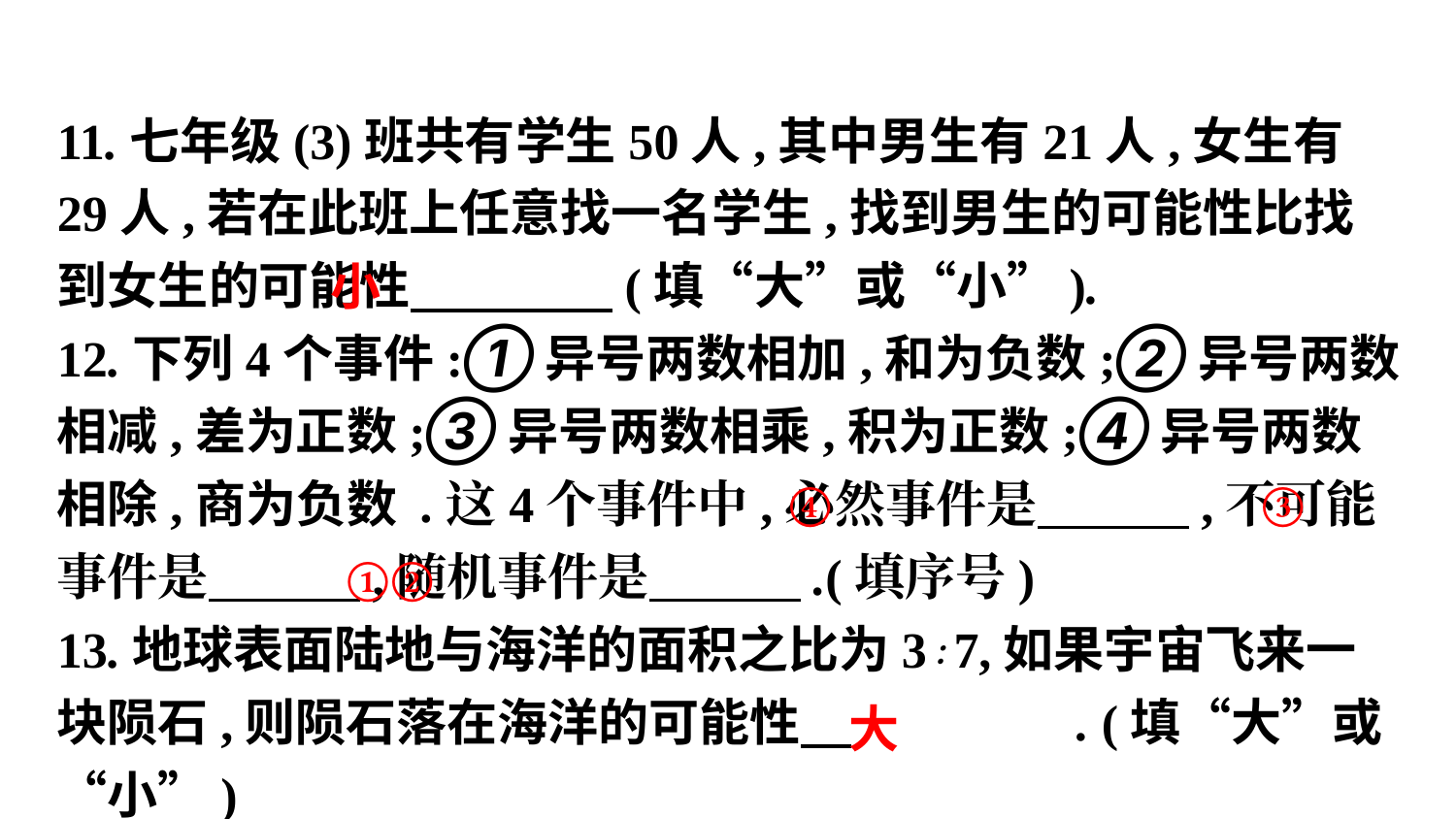

11.七年级(3)班共有学生50人,其中男生有21人,女生有29人,若在此班上任意找一名学生,找到男生的可能性比找到女生的可能性　　　　(填“大”或“小”).
12.下列4个事件:①异号两数相加,和为负数;②异号两数相减,差为正数;③异号两数相乘,积为正数;④异号两数相除,商为负数 .这4个事件中,必然事件是　　　,不可能事件是　　　,随机事件是　　　.(填序号)
13.地球表面陆地与海洋的面积之比为3∶7,如果宇宙飞来一块陨石,则陨石落在海洋的可能性　		. (填“大”或“小”)
小
④
③
①②
大